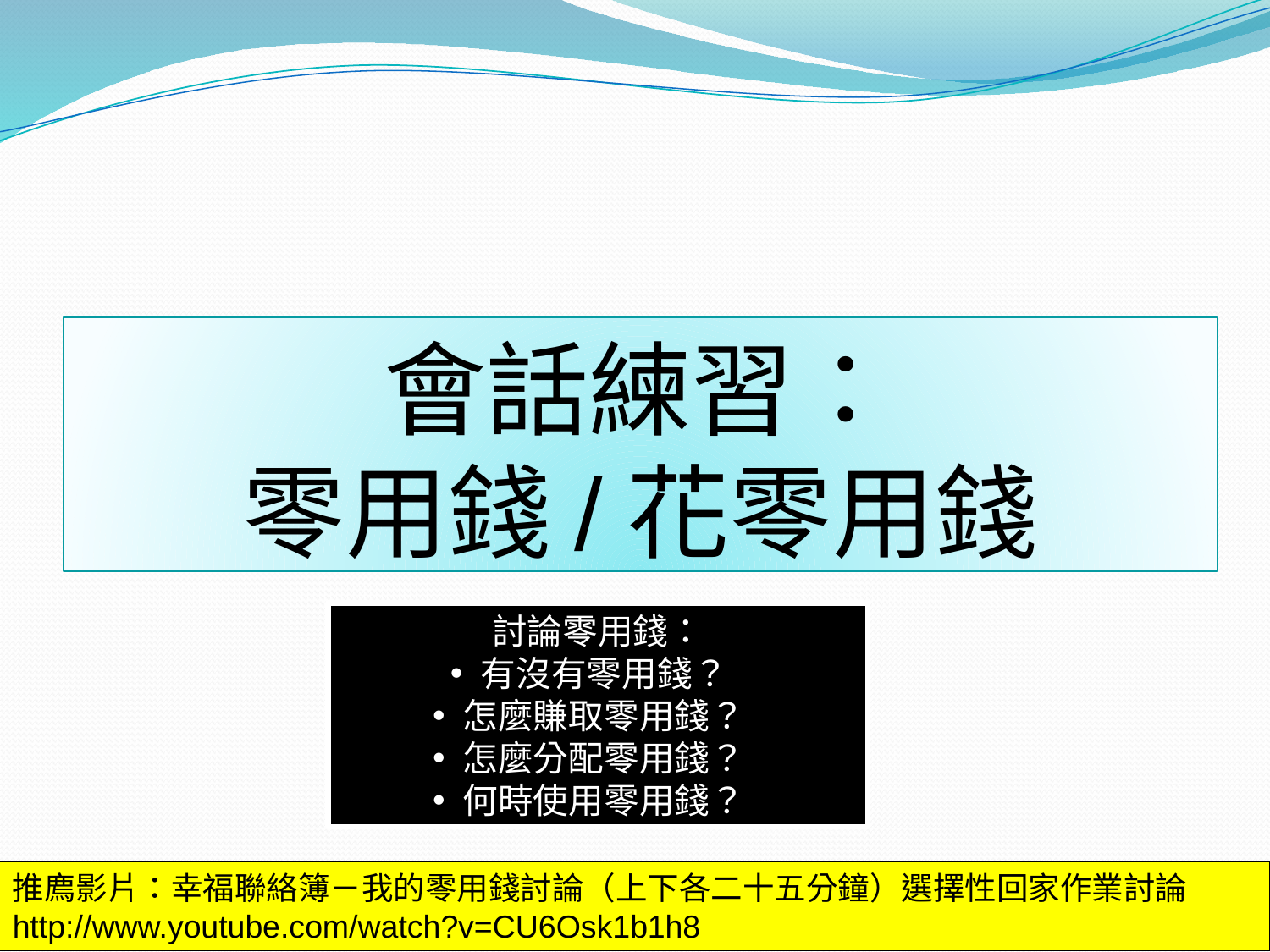

# 會話練習： 零用錢/花零用錢
討論零用錢：
有沒有零用錢？
怎麼賺取零用錢？
怎麼分配零用錢？
何時使用零用錢？
推廌影片：幸福聯絡簿－我的零用錢討論（上下各二十五分鐘）選擇性回家作業討論http://www.youtube.com/watch?v=CU6Osk1b1h8